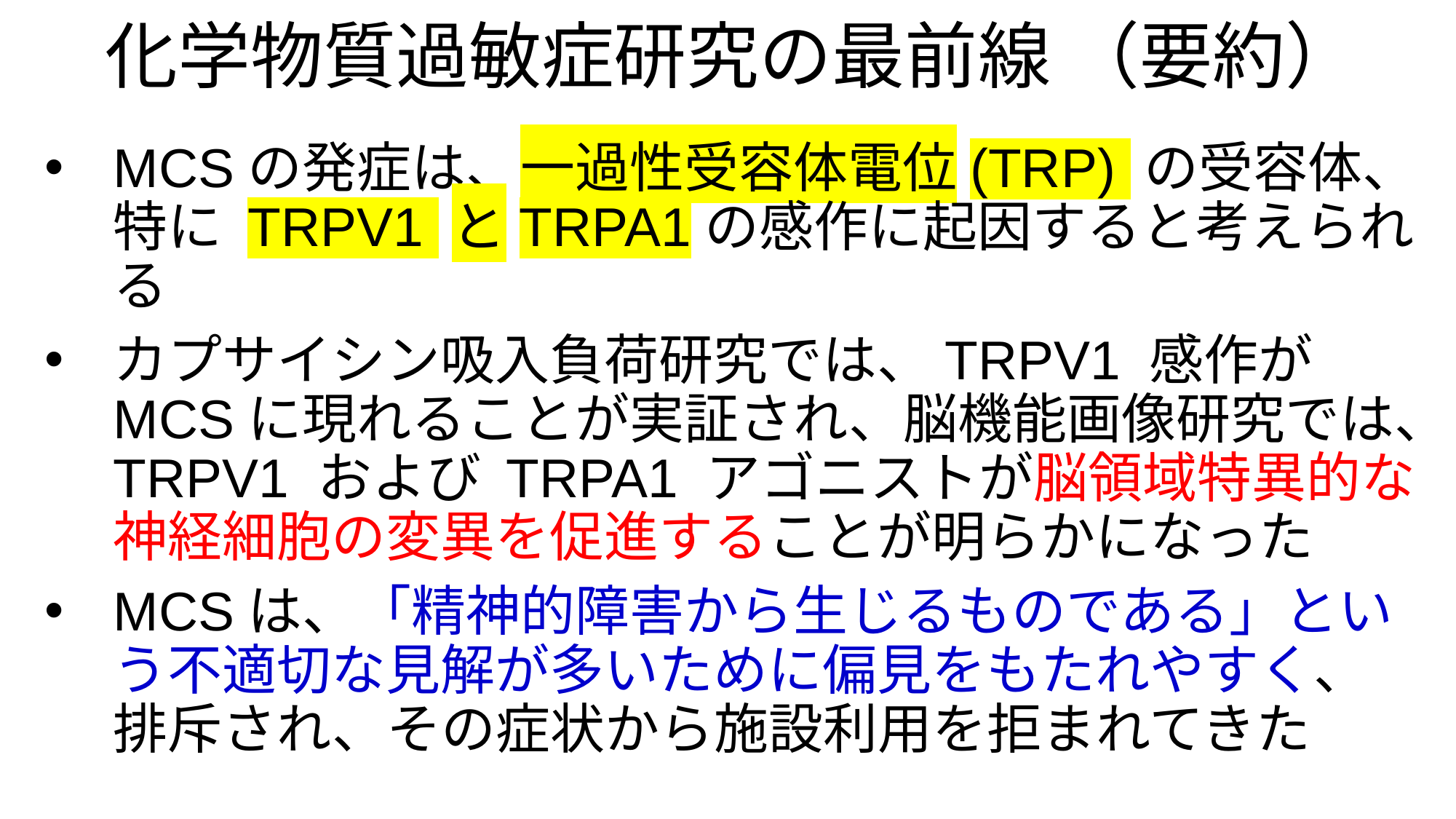

# 化学物質過敏症研究の最前線 （要約）
MCSの発症は、一過性受容体電位(TRP) の受容体、特に TRPV1 とTRPA1の感作に起因すると考えられる
カプサイシン吸入負荷研究では、TRPV1 感作がMCSに現れることが実証され、脳機能画像研究では、TRPV1 および TRPA1 アゴニストが脳領域特異的な神経細胞の変異を促進することが明らかになった
MCSは、「精神的障害から生じるものである」という不適切な見解が多いために偏見をもたれやすく、排斥され、その症状から施設利用を拒まれてきた